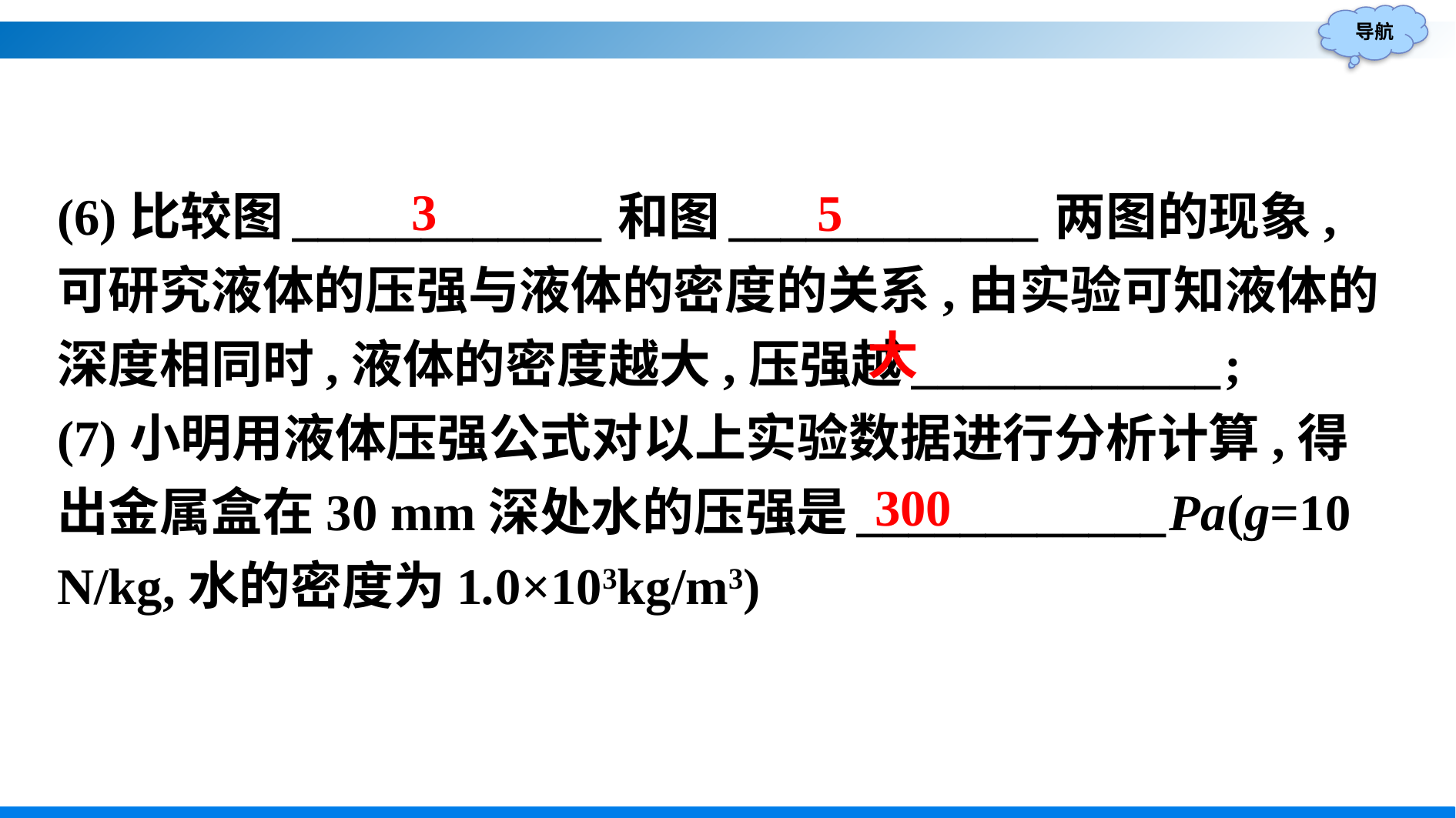

(6)比较图____________和图____________两图的现象,可研究液体的压强与液体的密度的关系,由实验可知液体的深度相同时,液体的密度越大,压强越____________;
(7)小明用液体压强公式对以上实验数据进行分析计算,得出金属盒在30 mm深处水的压强是____________Pa(g=10 N/kg,水的密度为1.0×103kg/m3)
3
5
大
300